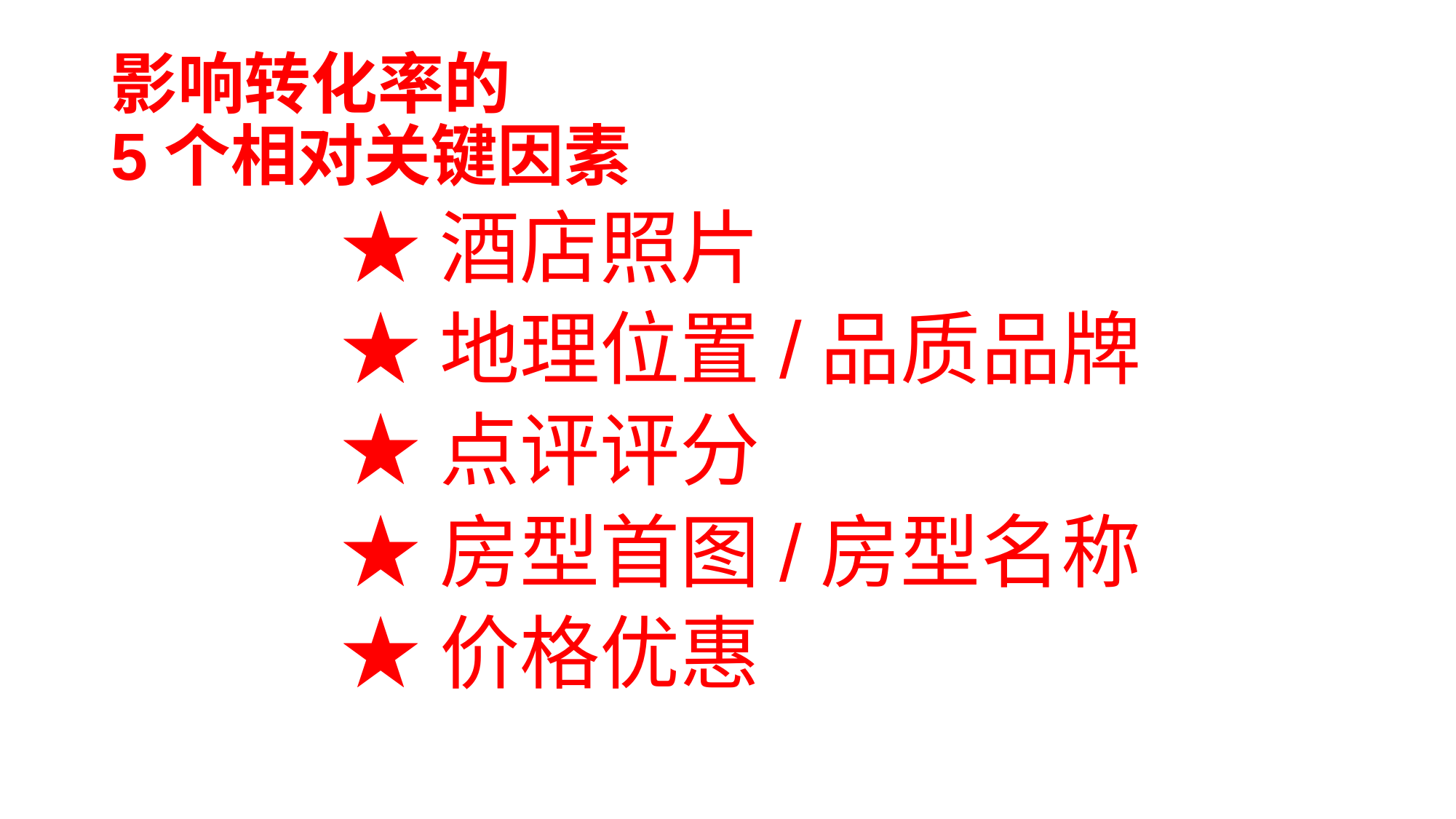

# 影响转化率的 5个相对关键因素
★酒店照片
★地理位置/品质品牌
★点评评分
★房型首图/房型名称
★价格优惠